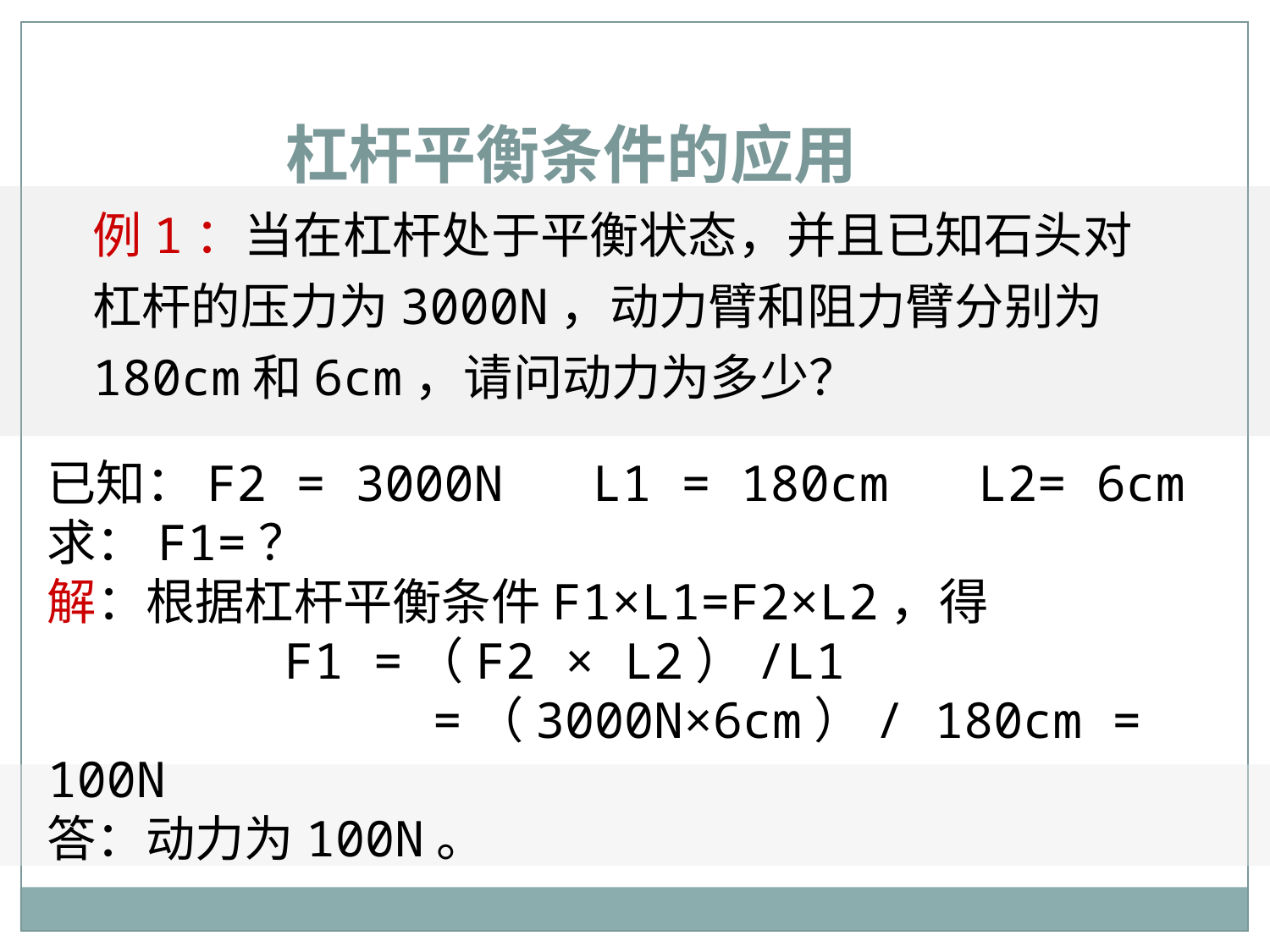

杠杆平衡条件的应用

例1：当在杠杆处于平衡状态，并且已知石头对杠杆的压力为3000N，动力臂和阻力臂分别为180cm和6cm，请问动力为多少？
已知：F2 = 3000N   L1 = 180cm   L2= 6cm
求：F1=？
解：根据杠杆平衡条件F1×L1=F2×L2，得
        F1 =（F2 × L2）/L1
             =（3000N×6cm）/ 180cm = 100N
答：动力为100N。